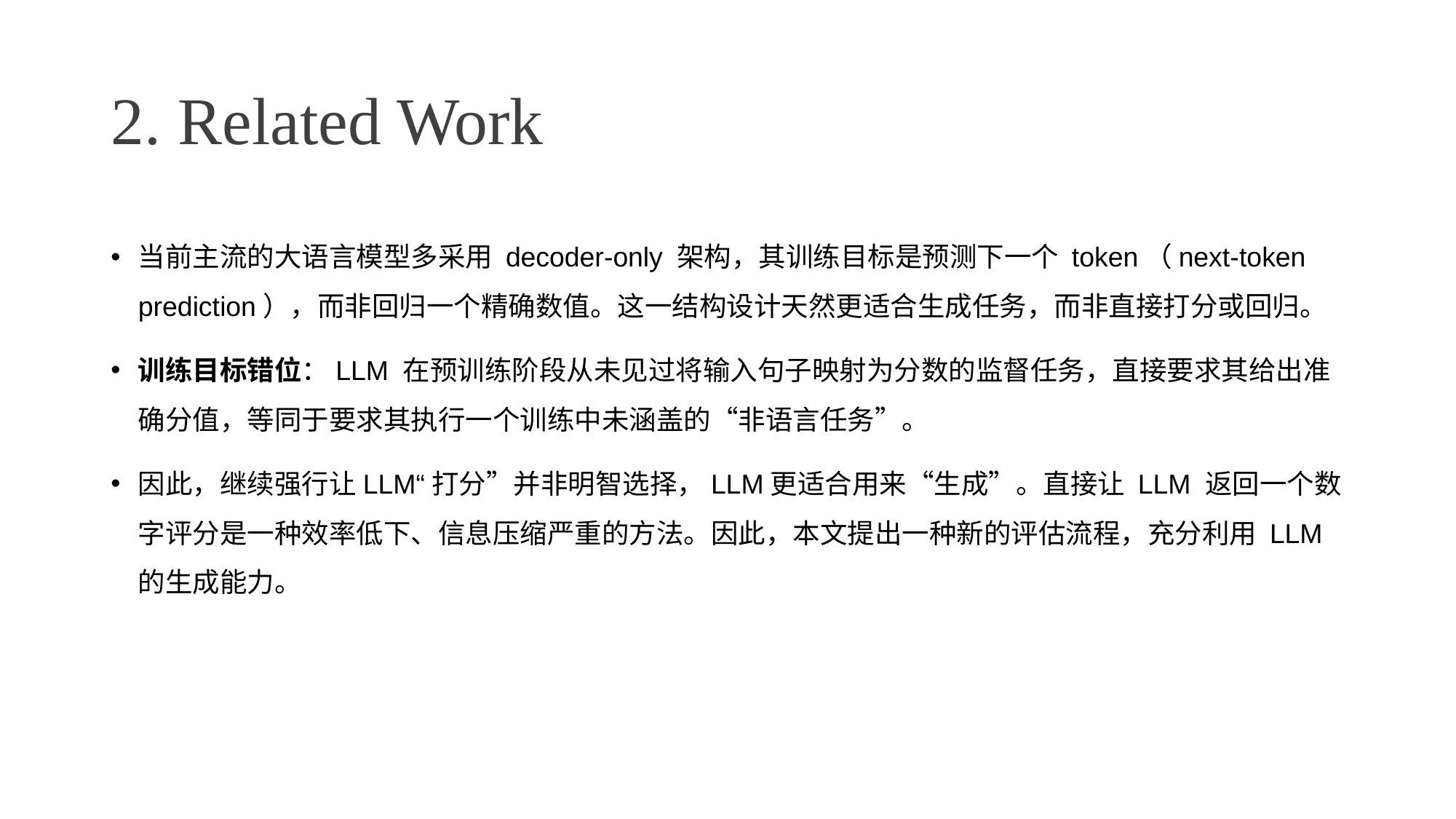

# 2. Related Work
当前主流的大语言模型多采用 decoder-only 架构，其训练目标是预测下一个 token（next-token prediction），而非回归一个精确数值。这一结构设计天然更适合生成任务，而非直接打分或回归。
训练目标错位：LLM 在预训练阶段从未见过将输入句子映射为分数的监督任务，直接要求其给出准确分值，等同于要求其执行一个训练中未涵盖的“非语言任务”。
因此，继续强行让LLM“打分”并非明智选择，LLM更适合用来“生成”。直接让 LLM 返回一个数字评分是一种效率低下、信息压缩严重的方法。因此，本文提出一种新的评估流程，充分利用 LLM 的生成能力。